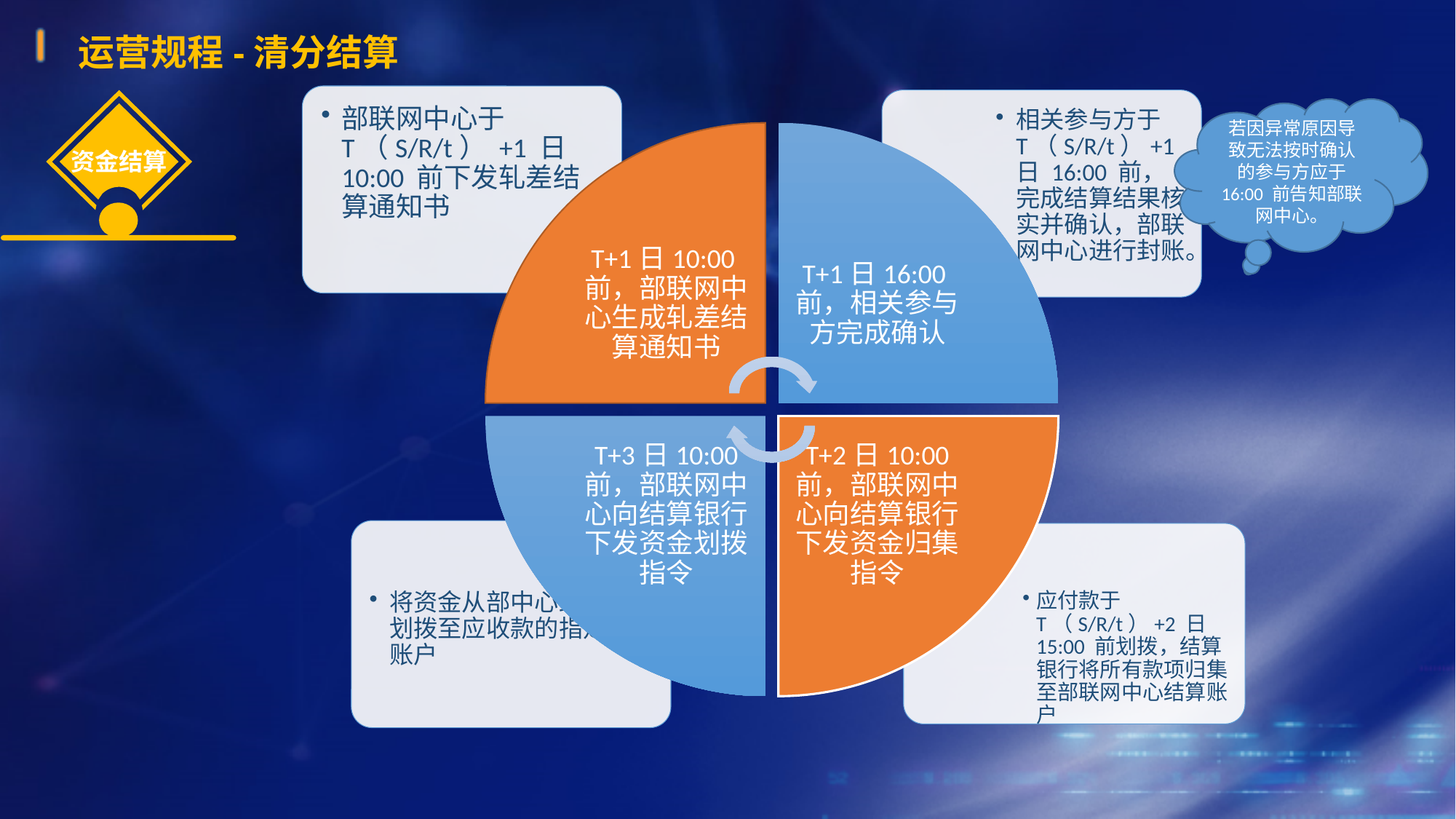

运营规程-清分结算
应付款于 T（S/R/t）+2 日15:00 前划拨，结算银行将所有款项归集至部联网中心结算账户
将资金从部中心结算账户划拨至应收款的指定结算账户
相关参与方于 T（S/R/t）+1 日 16:00 前，完成结算结果核实并确认，部联网中心进行封账。
部联网中心于 T（S/R/t） +1 日10:00 前下发轧差结算通知书
T+1日10:00前，部联网中心生成轧差结算通知书
T+1日16:00前，相关参与方完成确认
T+2日10:00 前，部联网中心向结算银行下发资金归集指令
T+3日10:00 前，部联网中心向结算银行下发资金划拨指令
资金结算
若因异常原因导致无法按时确认的参与方应于 16:00 前告知部联网中心。